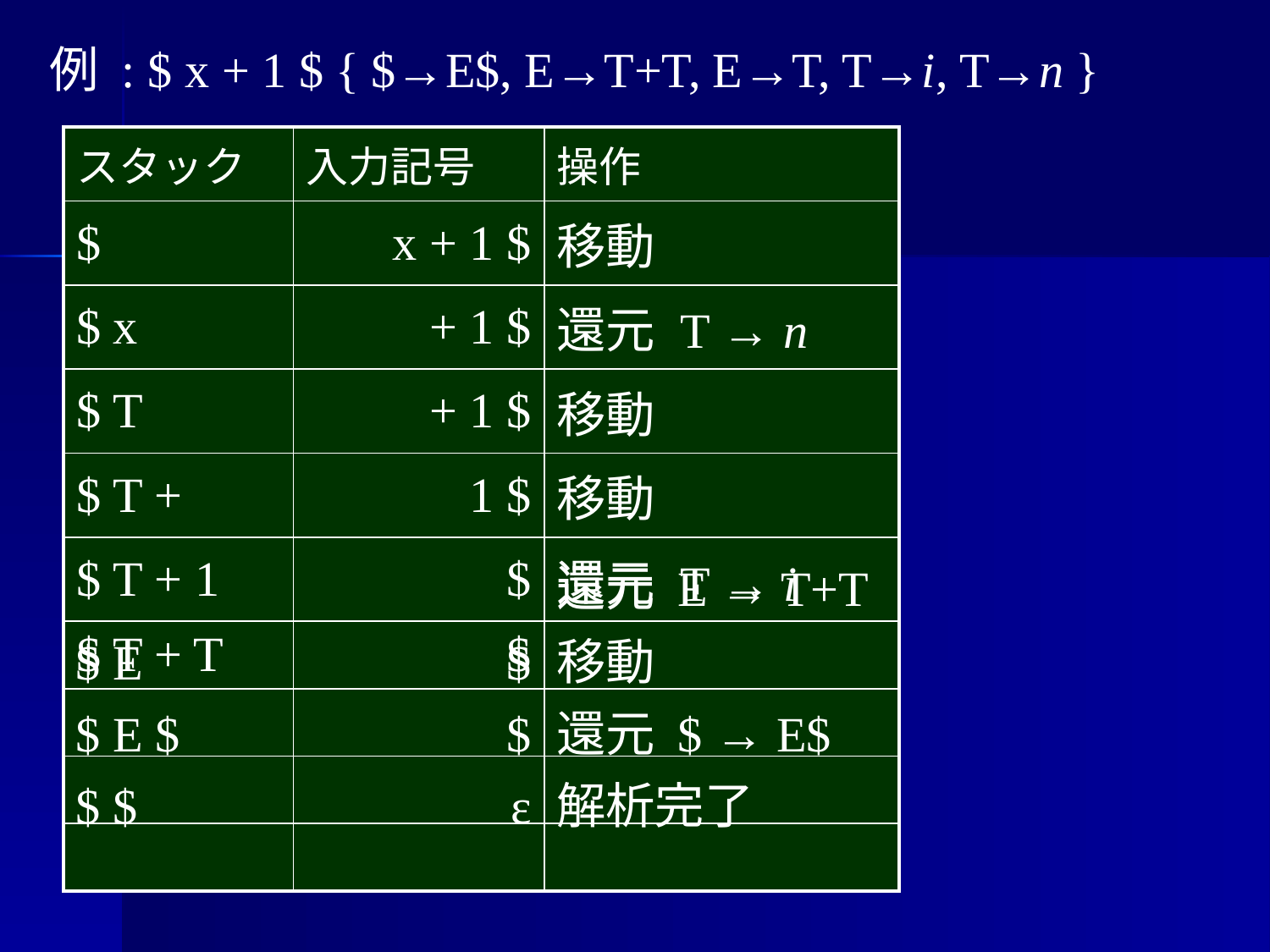

例 : $ x + 1 $
{ $→E$, E→T+T, E→T, T→i, T→n }
| スタック | 入力記号 | 操作 |
| --- | --- | --- |
| $ | x + 1 $ | 移動 |
| $ x | + 1 $ | 還元 T → n |
| $ T | + 1 $ | 移動 |
| $ T + | 1 $ | 移動 |
| $ T + 1 | $ | 還元 T → i |
| $ T + T | $ |  |
|  |  |  |
|  |  |  |
|  |  |  |
還元 E → T+T
$ E
$
移動
$ E $
$
還元 $ → E$
$ $
ε
解析完了